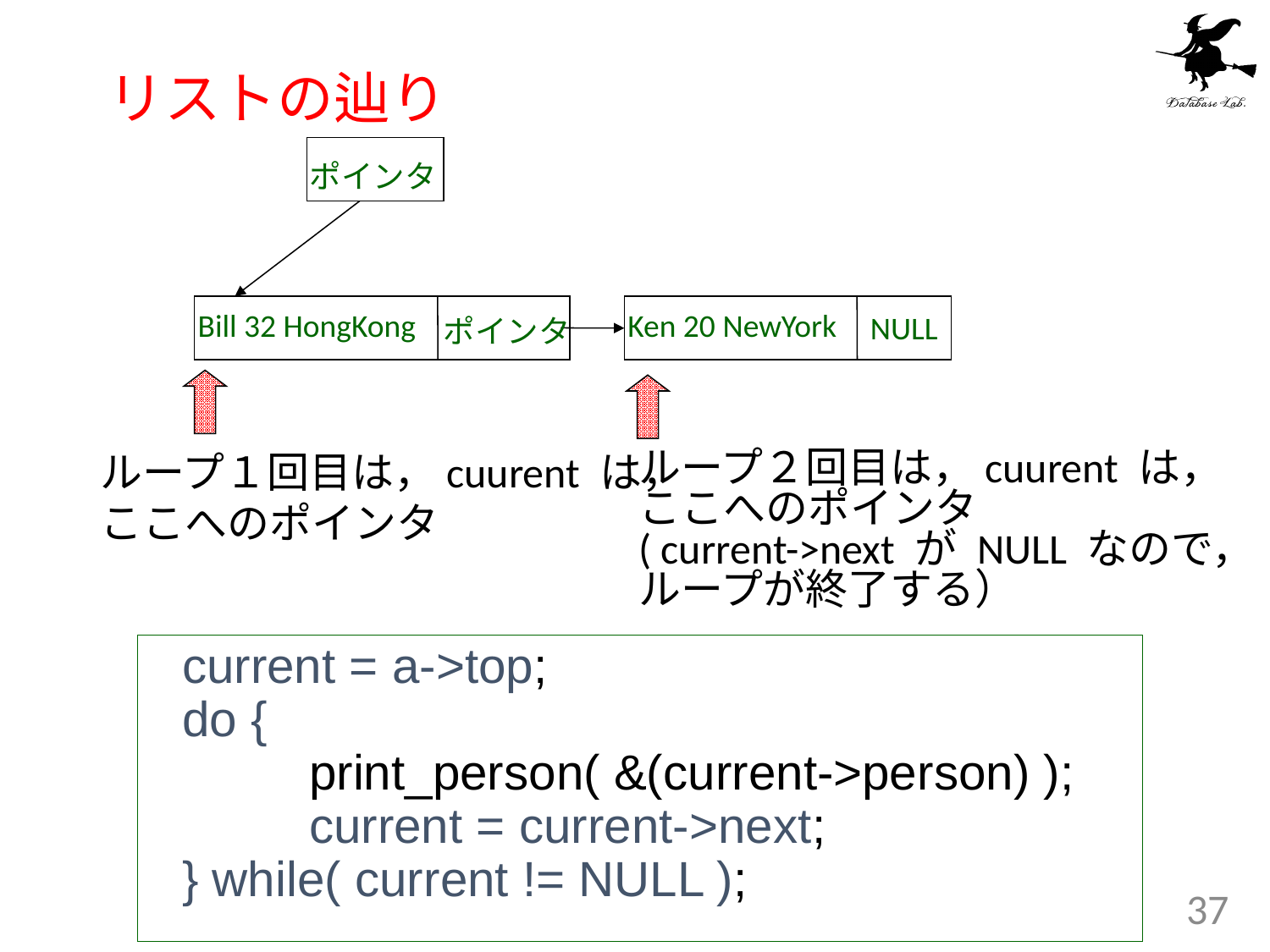

# リストの辿り

ポインタ

Bill 32 HongKong
Ken 20 NewYork
NULL
ポインタ

ループ１回目は，cuurent は，
ここへのポインタ
ループ２回目は，cuurent は，
ここへのポインタ
( current->next が NULL なので，
ループが終了する）
	current = a->top;
	do {
		print_person( &(current->person) );
		current = current->next;
	} while( current != NULL );
37